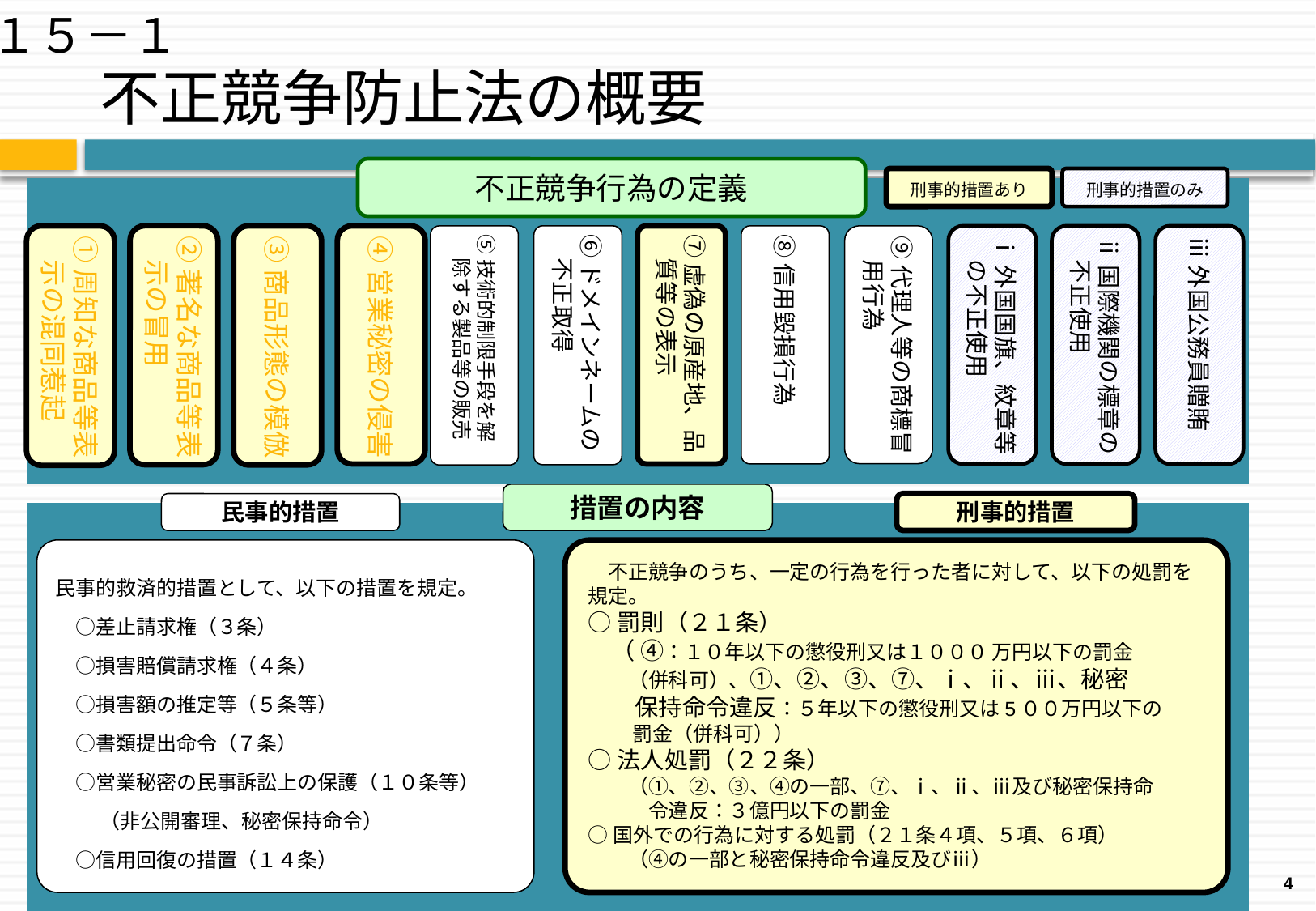

１５－１
# 不正競争防止法の概要
不正競争行為の定義
刑事的措置あり
刑事的措置のみ

①周知な商品等表示の混同惹起
②著名な商品等表示の冒用
④営業秘密の侵害
⑥ドメインネームの不正取得
⑦虚偽の原産地、品質等の表示
⑧信用毀損行為
⑨代理人等の商標冒用行為
ⅰ外国国旗、紋章等
　の不正使用

ⅱ国際機関の標章の
　不正使用
ⅲ外国公務員贈賄
③商品形態の模倣
⑤技術的制限手段を解除する製品等の販売

措置の内容
刑事的措置
民事的措置

民事的救済的措置として、以下の措置を規定。
　○差止請求権（３条）
　○損害賠償請求権（４条）
　○損害額の推定等（５条等）
　○書類提出命令（７条）
　○営業秘密の民事訴訟上の保護（１０条等）
　　 （非公開審理、秘密保持命令）
　○信用回復の措置（１４条）

　不正競争のうち、一定の行為を行った者に対して、以下の処罰を規定。
○罰則（２１条）
　（ ④：１０年以下の懲役刑又は１０００ 万円以下の罰金
　　（併科可）、①、②、③、⑦、ⅰ、ⅱ、ⅲ、秘密
　　保持命令違反：５年以下の懲役刑又は5００万円以下の
　　 罰金（併科可））
○法人処罰（２２条）
　　（①、②、③、④の一部、⑦、ⅰ、ⅱ、ⅲ及び秘密保持命
　　　令違反：３億円以下の罰金
○国外での行為に対する処罰（２１条４項、５項、６項）
　　（④の一部と秘密保持命令違反及びⅲ）
4